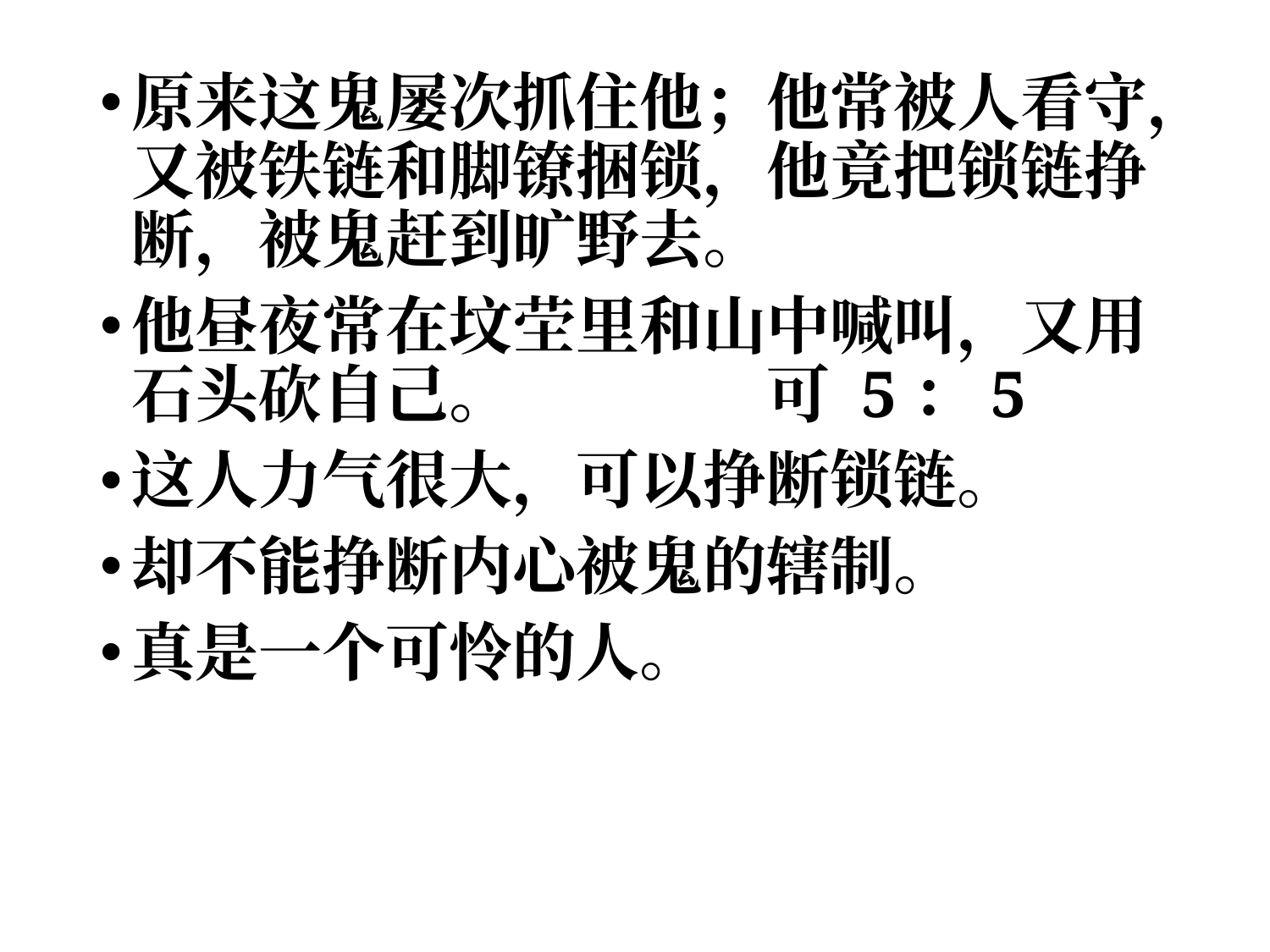

原来这鬼屡次抓住他；他常被人看守，又被铁链和脚镣捆锁，他竟把锁链挣断，被鬼赶到旷野去。
他昼夜常在坟茔里和山中喊叫，又用石头砍自己。		可 5：5
这人力气很大，可以挣断锁链。
却不能挣断内心被鬼的辖制。
真是一个可怜的人。